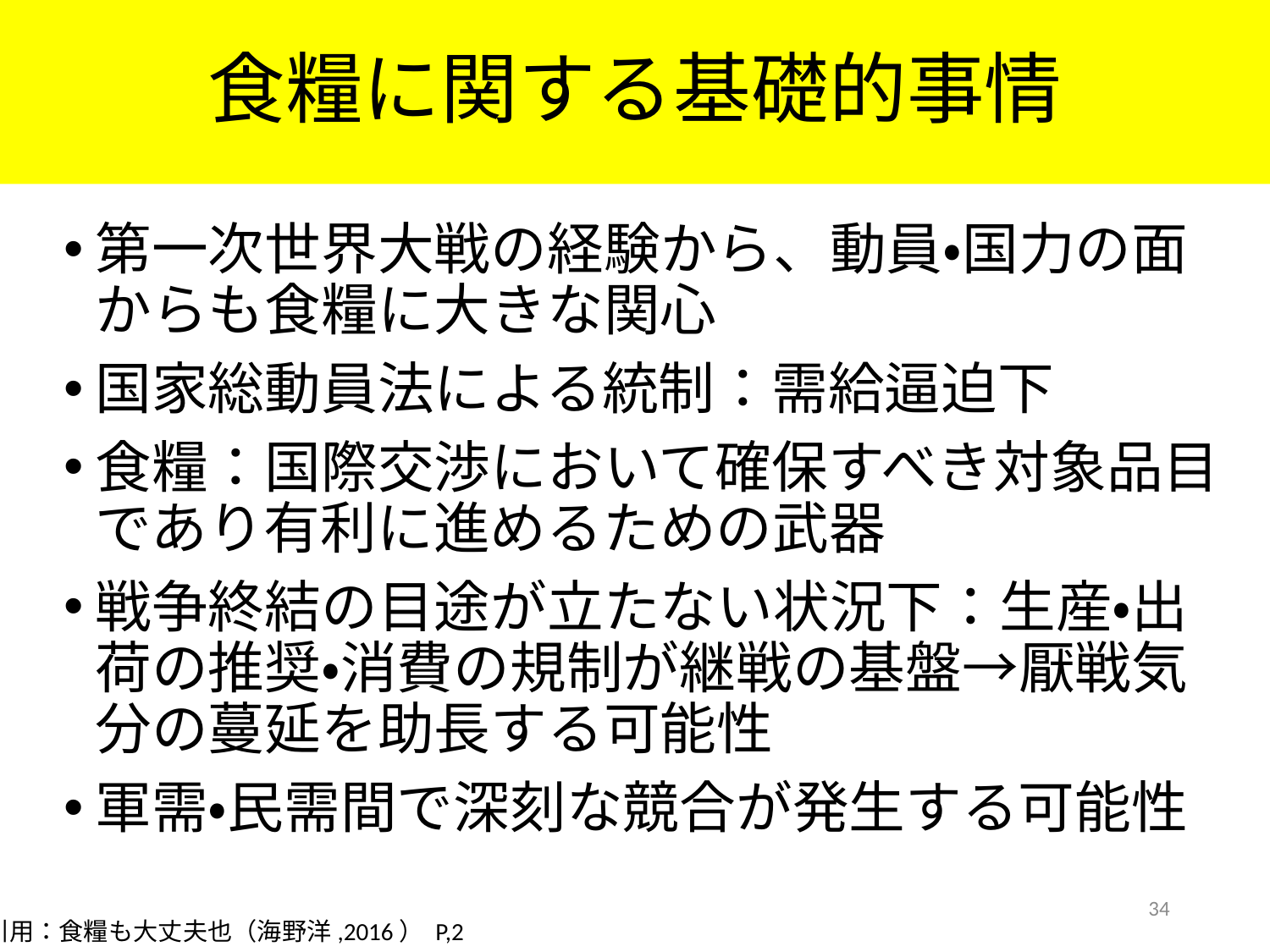

# 食糧に関する基礎的事情
第一次世界大戦の経験から、動員・国力の面からも食糧に大きな関心
国家総動員法による統制：需給逼迫下
食糧：国際交渉において確保すべき対象品目であり有利に進めるための武器
戦争終結の目途が立たない状況下：生産・出荷の推奨・消費の規制が継戦の基盤→厭戦気分の蔓延を助長する可能性
軍需・民需間で深刻な競合が発生する可能性
34
引用：食糧も大丈夫也（海野洋,2016） P,2